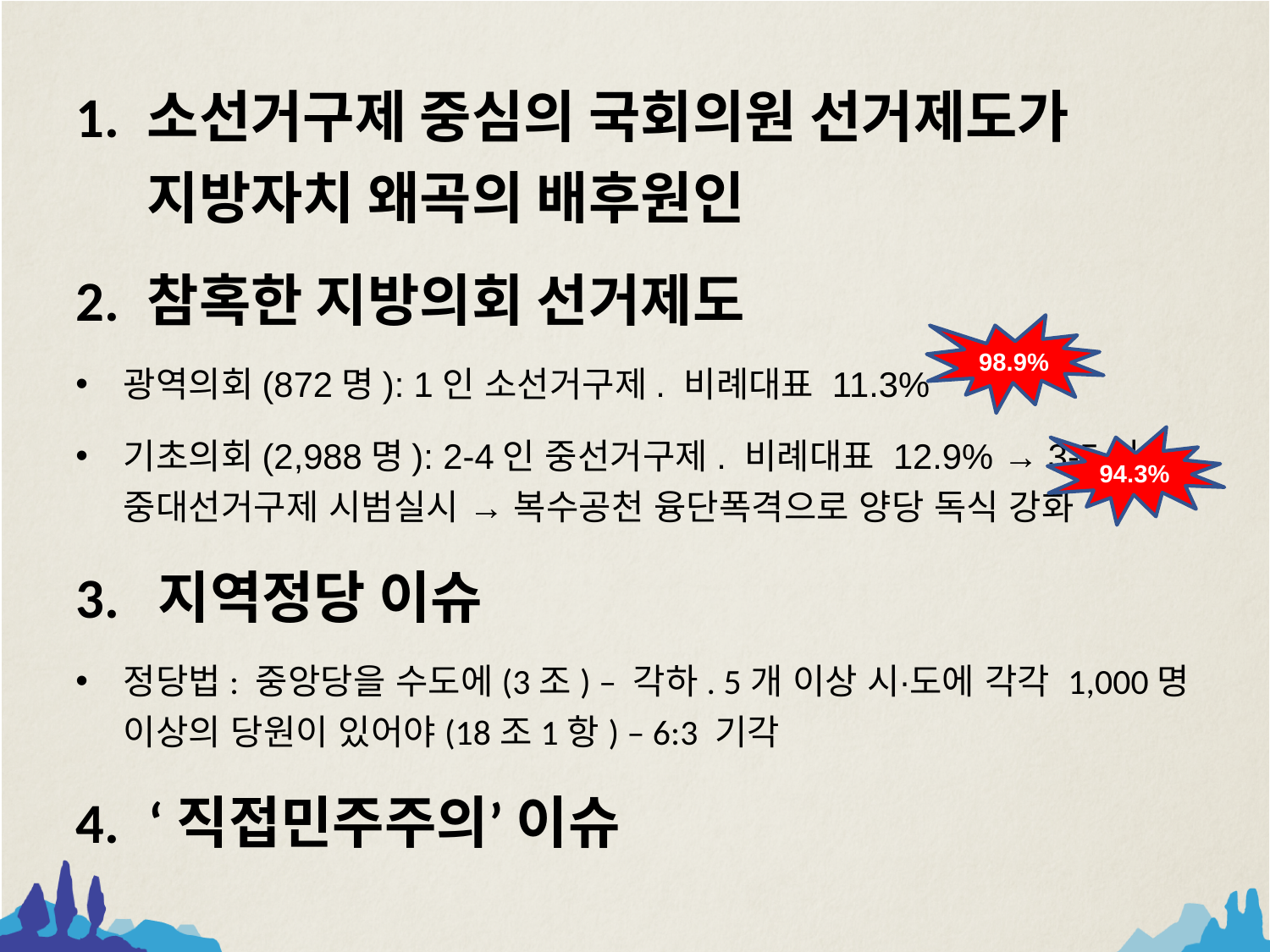

소선거구제 중심의 국회의원 선거제도가 지방자치 왜곡의 배후원인
참혹한 지방의회 선거제도
광역의회(872명): 1인 소선거구제. 비례대표 11.3%
기초의회(2,988명): 2-4인 중선거구제. 비례대표 12.9% → 3-5인 중대선거구제 시범실시 → 복수공천 융단폭격으로 양당 독식 강화
3.  지역정당 이슈
정당법: 중앙당을 수도에(3조) – 각하. 5개 이상 시∙도에 각각 1,000명 이상의 당원이 있어야(18조1항) – 6:3 기각
  ‘직접민주주의’ 이슈

98.9%
94.3%